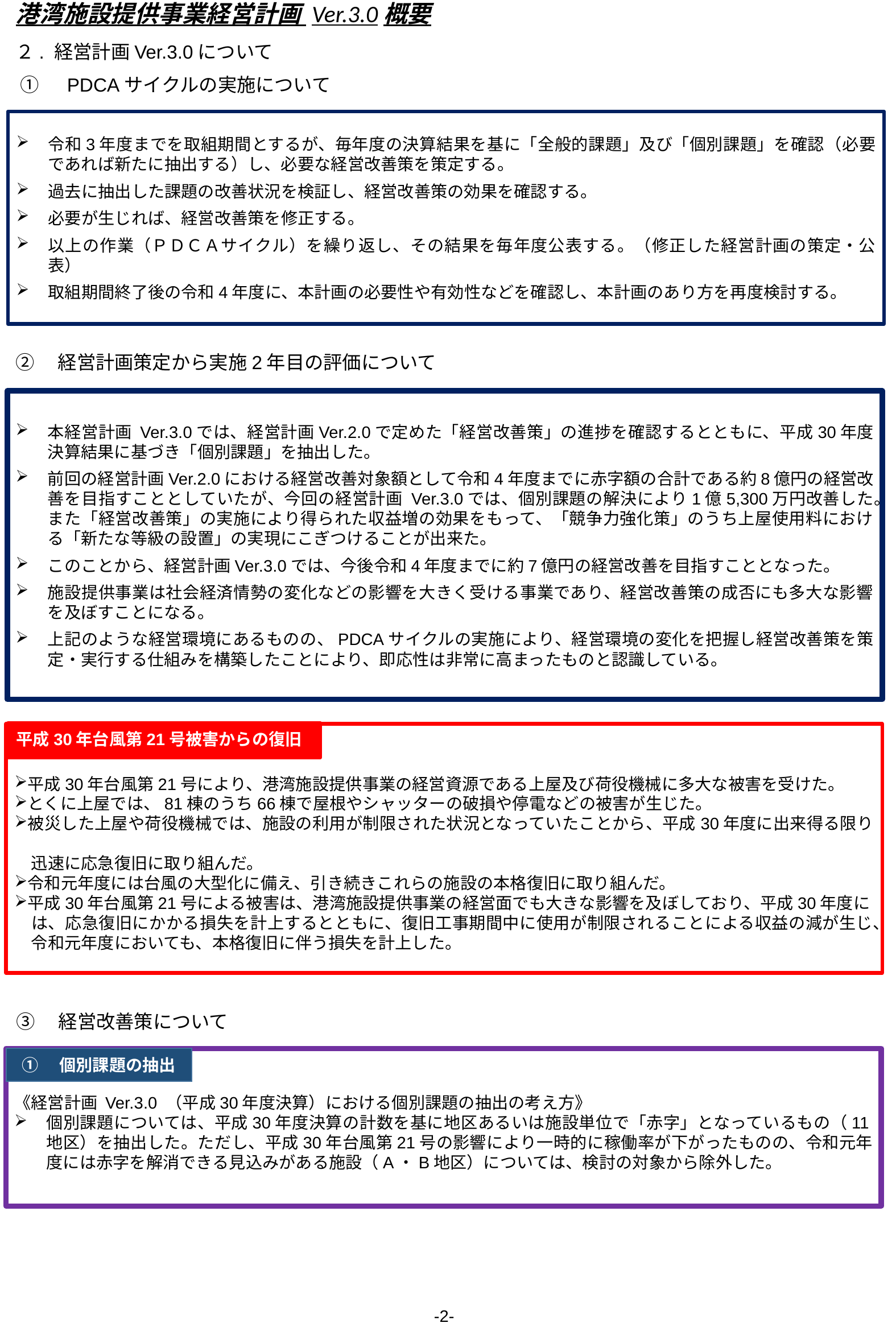

港湾施設提供事業経営計画 Ver.3.0概要
２. 経営計画Ver.3.0について
①　PDCAサイクルの実施について
令和3年度までを取組期間とするが、毎年度の決算結果を基に「全般的課題」及び「個別課題」を確認（必要であれば新たに抽出する）し、必要な経営改善策を策定する。
過去に抽出した課題の改善状況を検証し、経営改善策の効果を確認する。
必要が生じれば、経営改善策を修正する。
以上の作業（ＰＤＣＡサイクル）を繰り返し、その結果を毎年度公表する。（修正した経営計画の策定・公表）
取組期間終了後の令和4年度に、本計画の必要性や有効性などを確認し、本計画のあり方を再度検討する。
②　経営計画策定から実施2年目の評価について
本経営計画 Ver.3.0では、経営計画Ver.2.0で定めた「経営改善策」の進捗を確認するとともに、平成30年度決算結果に基づき「個別課題」を抽出した。
前回の経営計画Ver.2.0における経営改善対象額として令和4年度までに赤字額の合計である約8億円の経営改善を目指すこととしていたが、今回の経営計画 Ver.3.0では、個別課題の解決により1億5,300万円改善した。また「経営改善策」の実施により得られた収益増の効果をもって、「競争力強化策」のうち上屋使用料における「新たな等級の設置」の実現にこぎつけることが出来た。
このことから、経営計画Ver.3.0では、今後令和4年度までに約7億円の経営改善を目指すこととなった。
施設提供事業は社会経済情勢の変化などの影響を大きく受ける事業であり、経営改善策の成否にも多大な影響を及ぼすことになる。
上記のような経営環境にあるものの、PDCAサイクルの実施により、経営環境の変化を把握し経営改善策を策定・実行する仕組みを構築したことにより、即応性は非常に高まったものと認識している。
平成30年台風第21号被害からの復旧

平成30年台風第21号により、港湾施設提供事業の経営資源である上屋及び荷役機械に多大な被害を受けた。
とくに上屋では、81棟のうち66棟で屋根やシャッターの破損や停電などの被害が生じた。
被災した上屋や荷役機械では、施設の利用が制限された状況となっていたことから、平成30年度に出来得る限り
　迅速に応急復旧に取り組んだ。
令和元年度には台風の大型化に備え、引き続きこれらの施設の本格復旧に取り組んだ。
平成30年台風第21号による被害は、港湾施設提供事業の経営面でも大きな影響を及ぼしており、平成30年度に
　は、応急復旧にかかる損失を計上するとともに、復旧工事期間中に使用が制限されることによる収益の減が生じ、
　令和元年度においても、本格復旧に伴う損失を計上した。
③　経営改善策について

《経営計画 Ver.3.0 （平成30年度決算）における個別課題の抽出の考え方》
個別課題については、平成30年度決算の計数を基に地区あるいは施設単位で「赤字」となっているもの（11地区）を抽出した。ただし、平成30年台風第21号の影響により一時的に稼働率が下がったものの、令和元年度には赤字を解消できる見込みがある施設（A・B地区）については、検討の対象から除外した。

①　個別課題の抽出
-2-